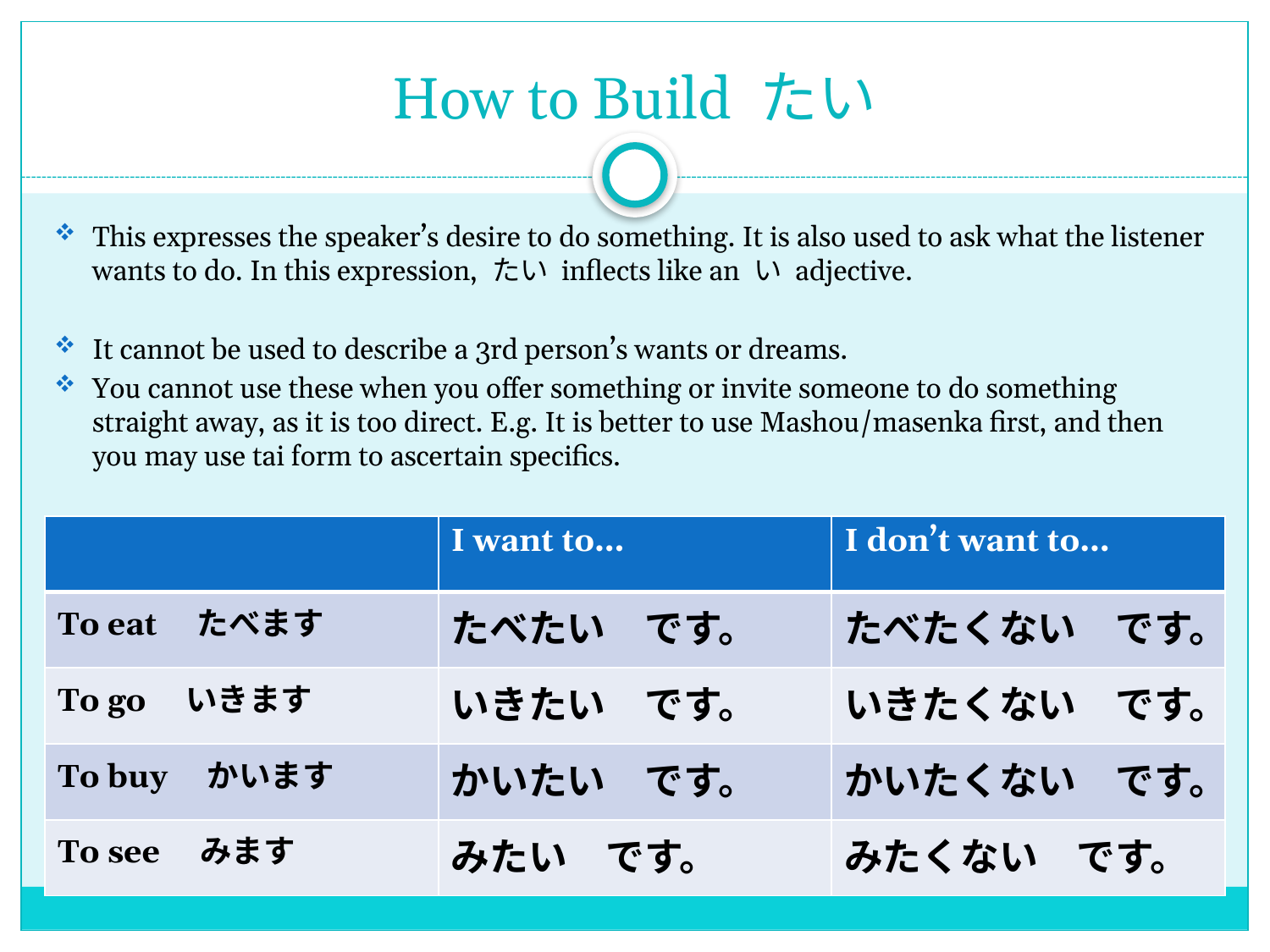

# How to Build たい
This expresses the speaker’s desire to do something. It is also used to ask what the listener wants to do. In this expression, たい inflects like an い adjective.

It cannot be used to describe a 3rd person’s wants or dreams.
You cannot use these when you offer something or invite someone to do something straight away, as it is too direct. E.g. It is better to use Mashou/masenka first, and then you may use tai form to ascertain specifics.
|  | I want to… | I don’t want to… |
| --- | --- | --- |
| To eat　たべます | たべたい　です。 | たべたくない　です。 |
| To go　いきます | いきたい　です。 | いきたくない　です。 |
| To buy　かいます | かいたい　です。 | かいたくない　です。 |
| To see　みます | みたい　です。 | みたくない　です。 |